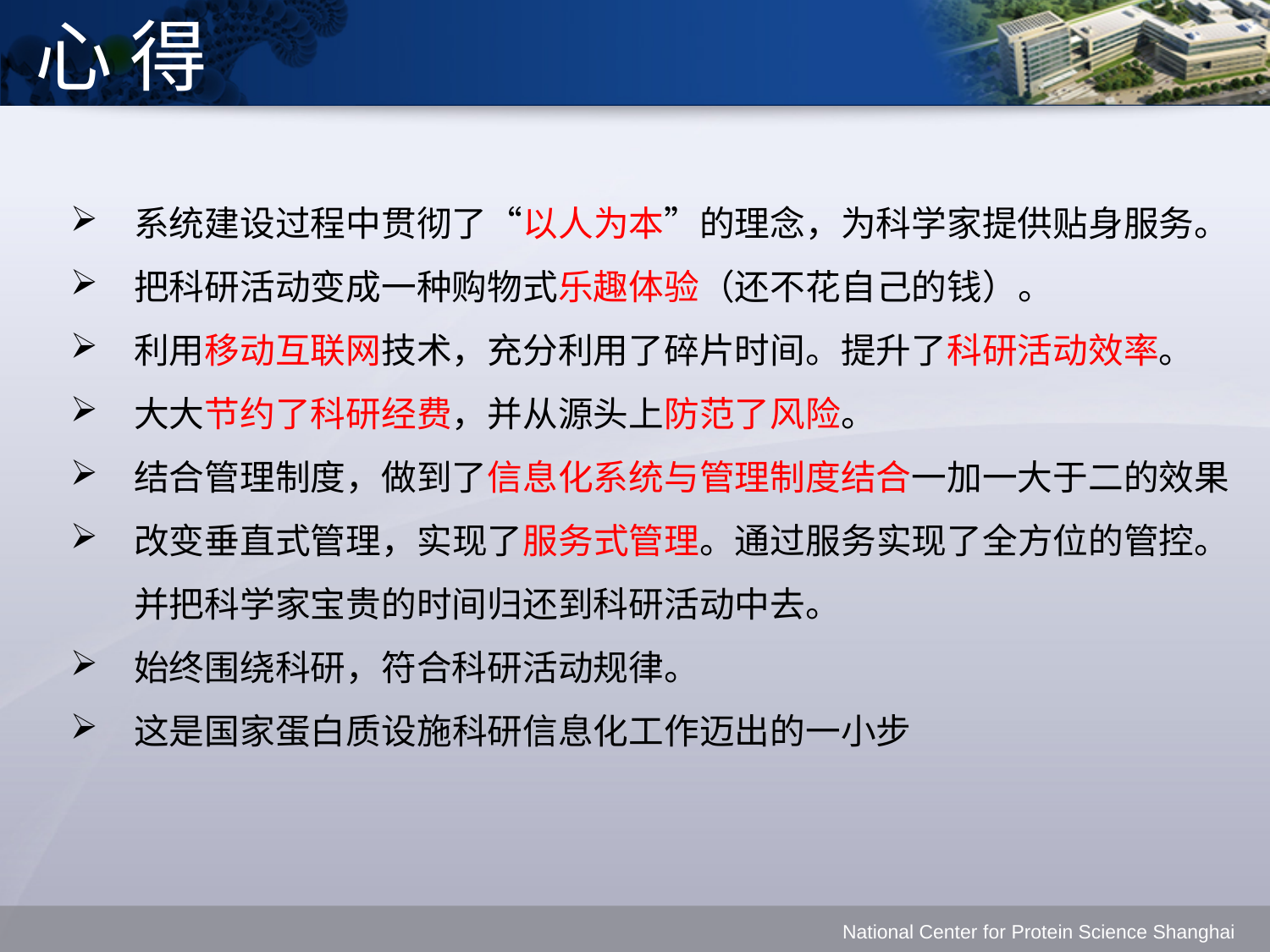

心 得
系统建设过程中贯彻了“以人为本”的理念，为科学家提供贴身服务。
把科研活动变成一种购物式乐趣体验（还不花自己的钱）。
利用移动互联网技术，充分利用了碎片时间。提升了科研活动效率。
大大节约了科研经费，并从源头上防范了风险。
结合管理制度，做到了信息化系统与管理制度结合一加一大于二的效果
改变垂直式管理，实现了服务式管理。通过服务实现了全方位的管控。 并把科学家宝贵的时间归还到科研活动中去。
始终围绕科研，符合科研活动规律。
这是国家蛋白质设施科研信息化工作迈出的一小步